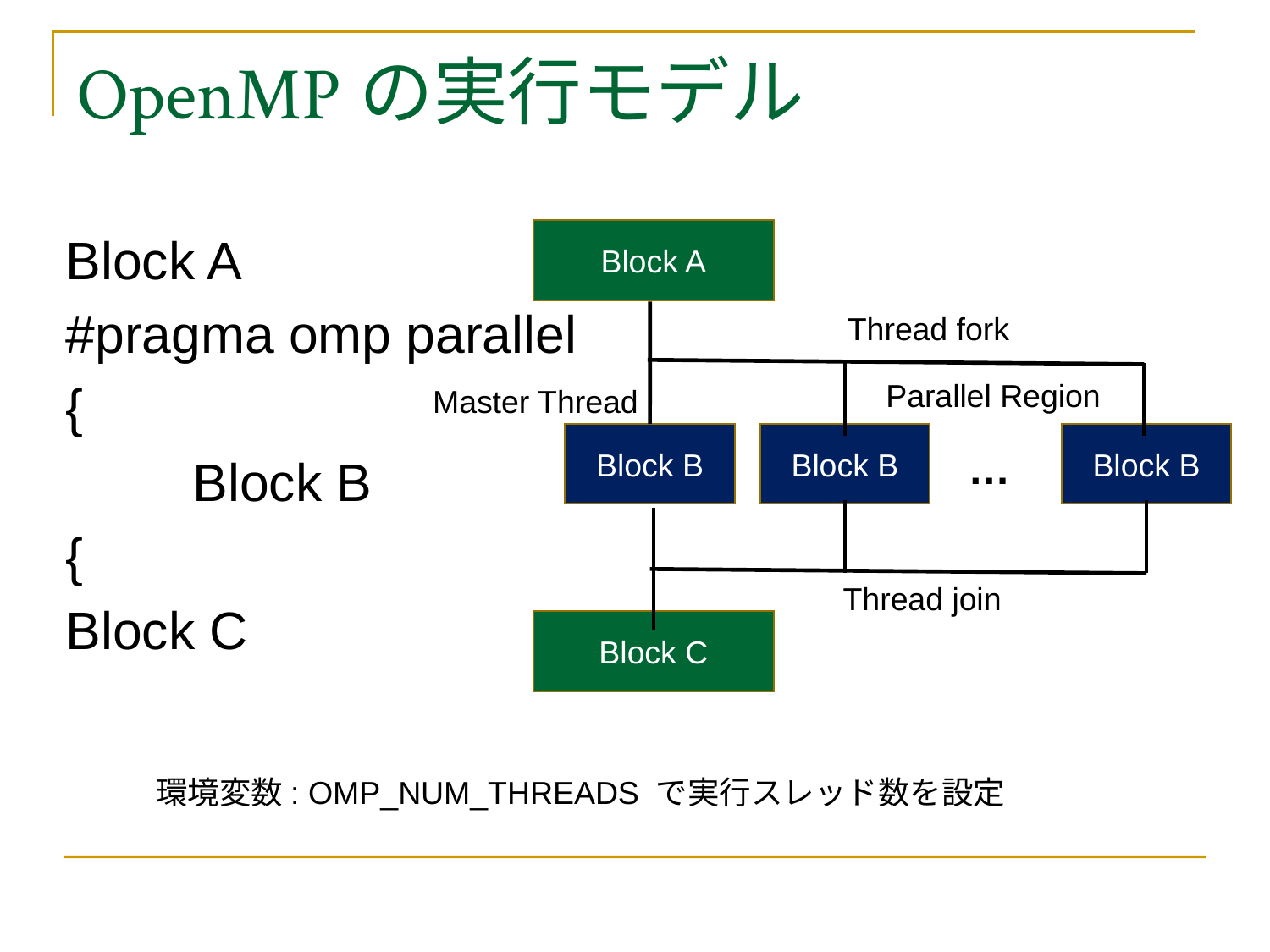

# OpenMPの実行モデル
Block A
#pragma omp parallel
{
	Block B
{
Block C

Block A
Thread fork
Parallel Region
Master Thread
Block B
Block B
Block B
…
Thread join
Block C
環境変数: OMP_NUM_THREADS で実行スレッド数を設定